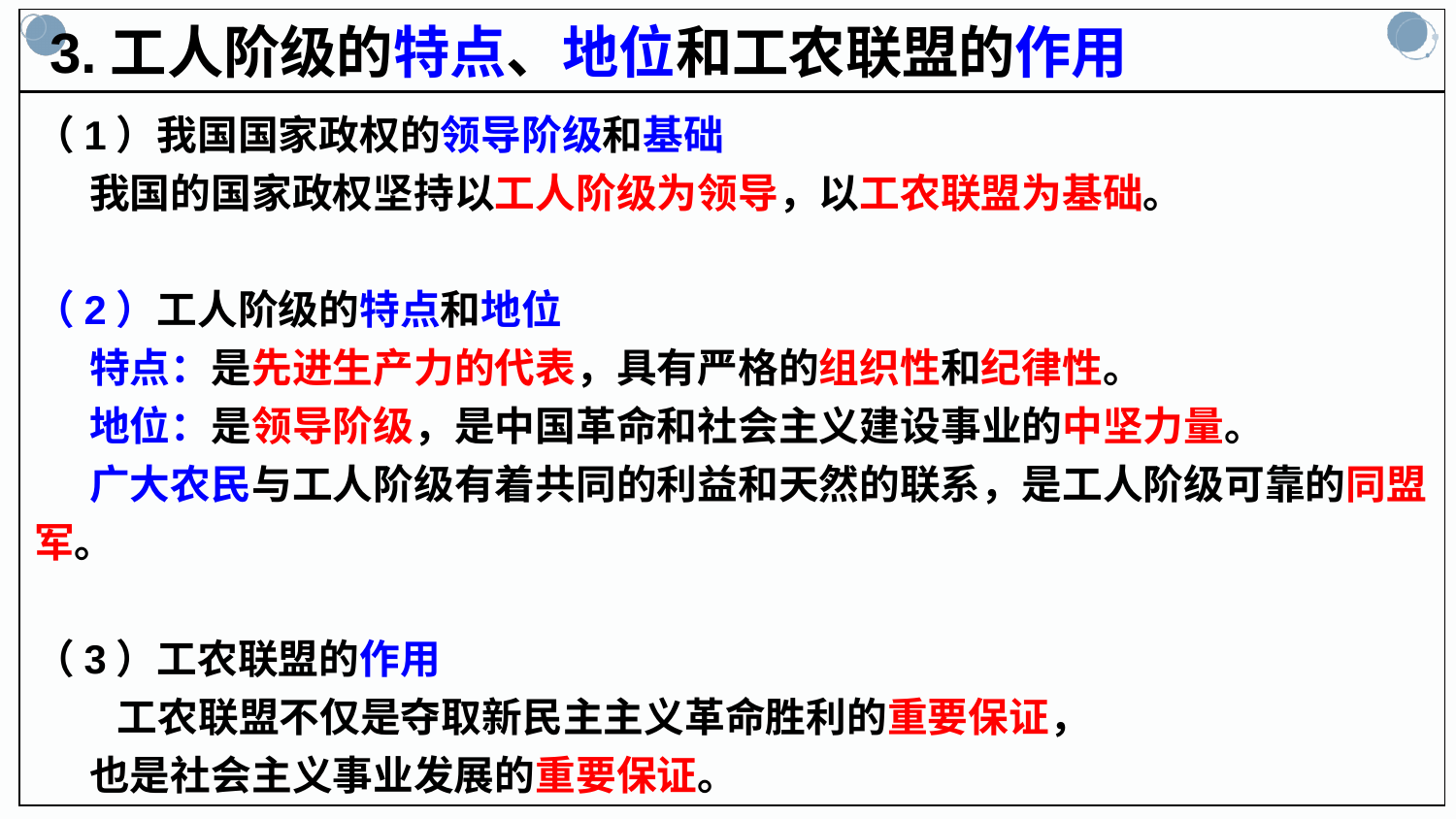

3.工人阶级的特点、地位和工农联盟的作用
（1）我国国家政权的领导阶级和基础
     我国的国家政权坚持以工人阶级为领导，以工农联盟为基础。

（2）工人阶级的特点和地位
     特点：是先进生产力的代表，具有严格的组织性和纪律性。
     地位：是领导阶级，是中国革命和社会主义建设事业的中坚力量。
     广大农民与工人阶级有着共同的利益和天然的联系，是工人阶级可靠的同盟军。

（3）工农联盟的作用
        工农联盟不仅是夺取新民主主义革命胜利的重要保证，
     也是社会主义事业发展的重要保证。